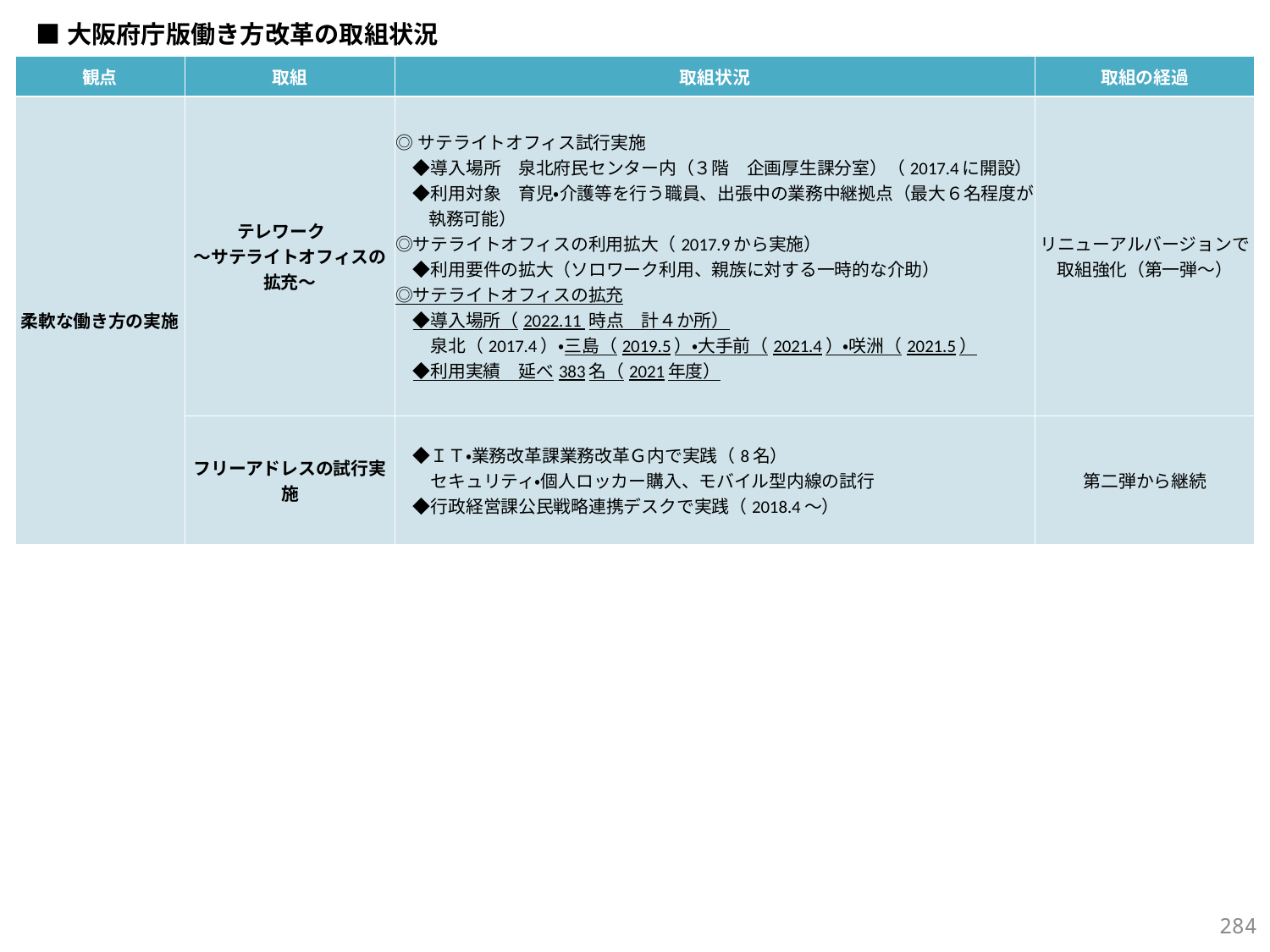

■大阪府庁版働き方改革の取組状況
| 観点 | 取組 | 取組状況 | 取組の経過 |
| --- | --- | --- | --- |
| 柔軟な働き方の実施 | テレワーク　 ～サテライトオフィスの 拡充～ | ◎サテライトオフィス試行実施 　◆導入場所　泉北府民センター内（３階　企画厚生課分室）（2017.4に開設） 　◆利用対象　育児・介護等を行う職員、出張中の業務中継拠点（最大６名程度が 執務可能） ◎サテライトオフィスの利用拡大（2017.9から実施） 　◆利用要件の拡大（ソロワーク利用、親族に対する一時的な介助） ◎サテライトオフィスの拡充 　◆導入場所（2022.11 時点　計４か所） 　　泉北（2017.4）・三島（2019.5）・大手前（2021.4）・咲洲（2021.5） 　◆利用実績　延べ383名（2021年度） | リニューアルバージョンで 取組強化（第一弾～） |
|  | フリーアドレスの試行実施 | ◆ＩＴ・業務改革課業務改革Ｇ内で実践（8名） 　　セキュリティ・個人ロッカー購入、モバイル型内線の試行 　◆行政経営課公民戦略連携デスクで実践（2018.4～） | 第二弾から継続 |
284